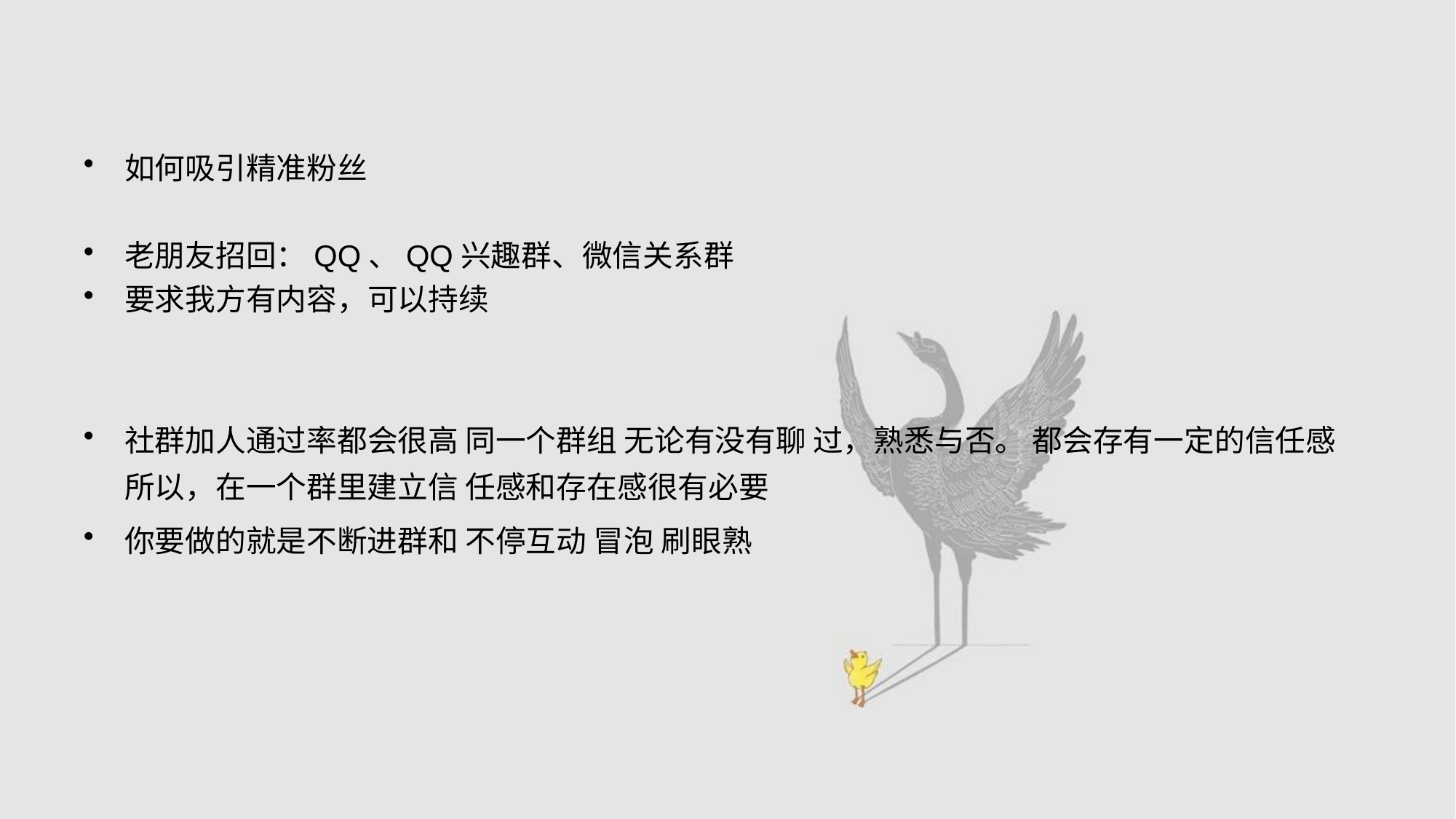

#
如何吸引精准粉丝

老朋友招回：QQ、QQ兴趣群、微信关系群
要求我方有内容，可以持续

社群加人通过率都会很高 同一个群组 无论有没有聊 过，熟悉与否。 都会存有一定的信任感 所以，在一个群里建立信 任感和存在感很有必要
你要做的就是不断进群和 不停互动 冒泡 刷眼熟